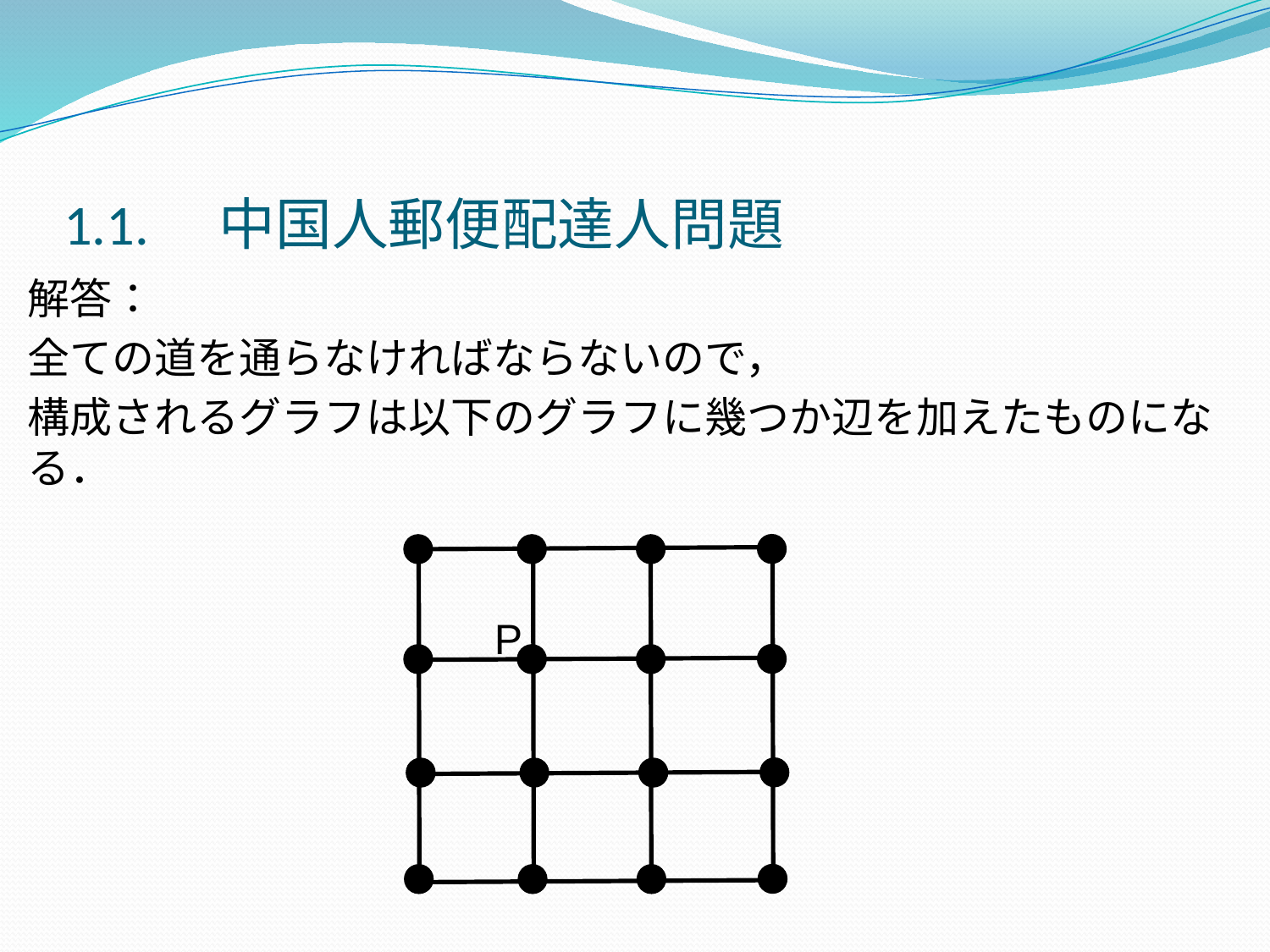

1.1.　中国人郵便配達人問題
解答：
全ての道を通らなければならないので，
構成されるグラフは以下のグラフに幾つか辺を加えたものになる．

P